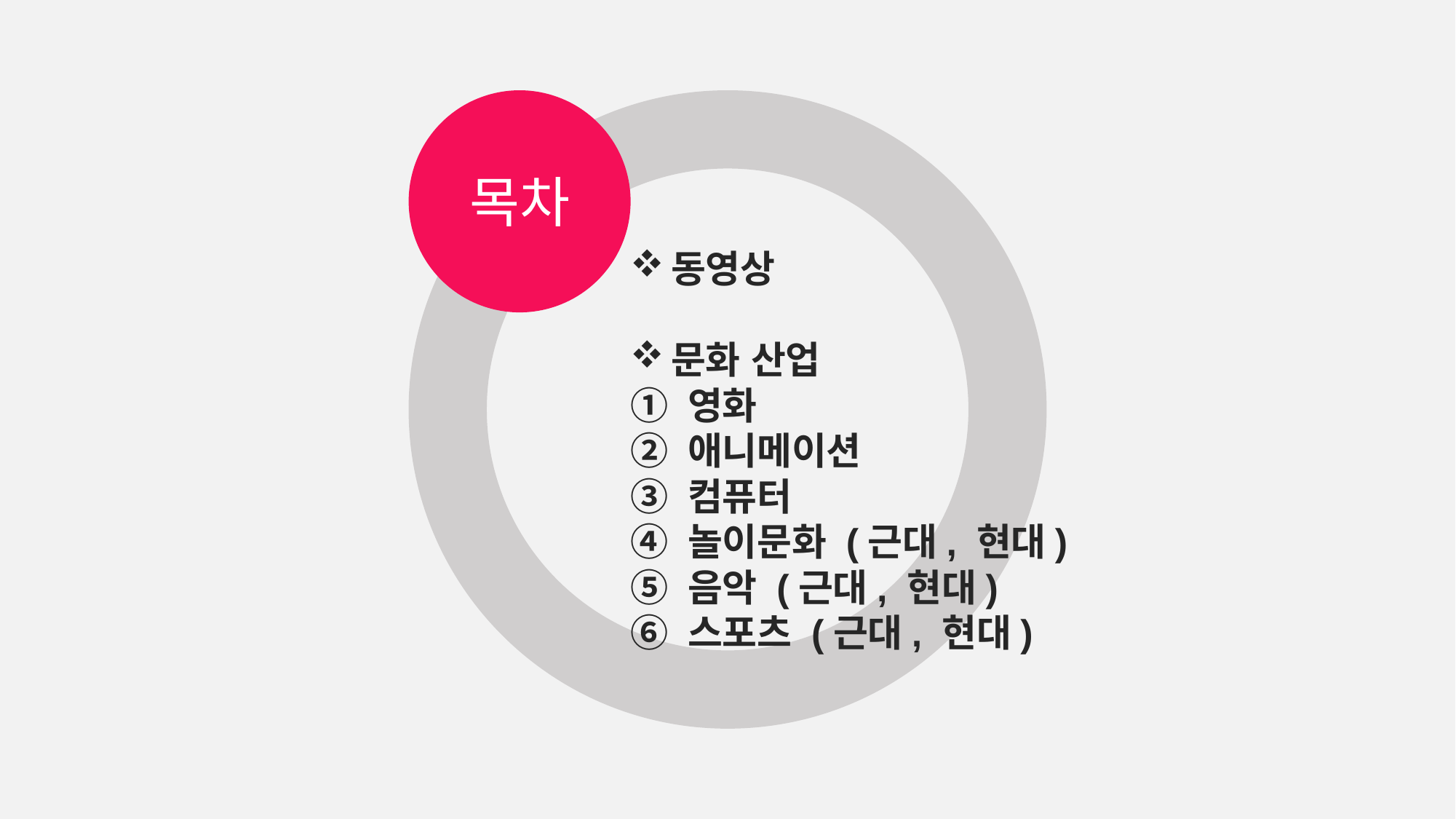

목차
동영상

문화 산업
① 영화
② 애니메이션
③ 컴퓨터
④ 놀이문화 (근대, 현대)
⑤ 음악 (근대, 현대)
⑥ 스포츠 (근대, 현대)